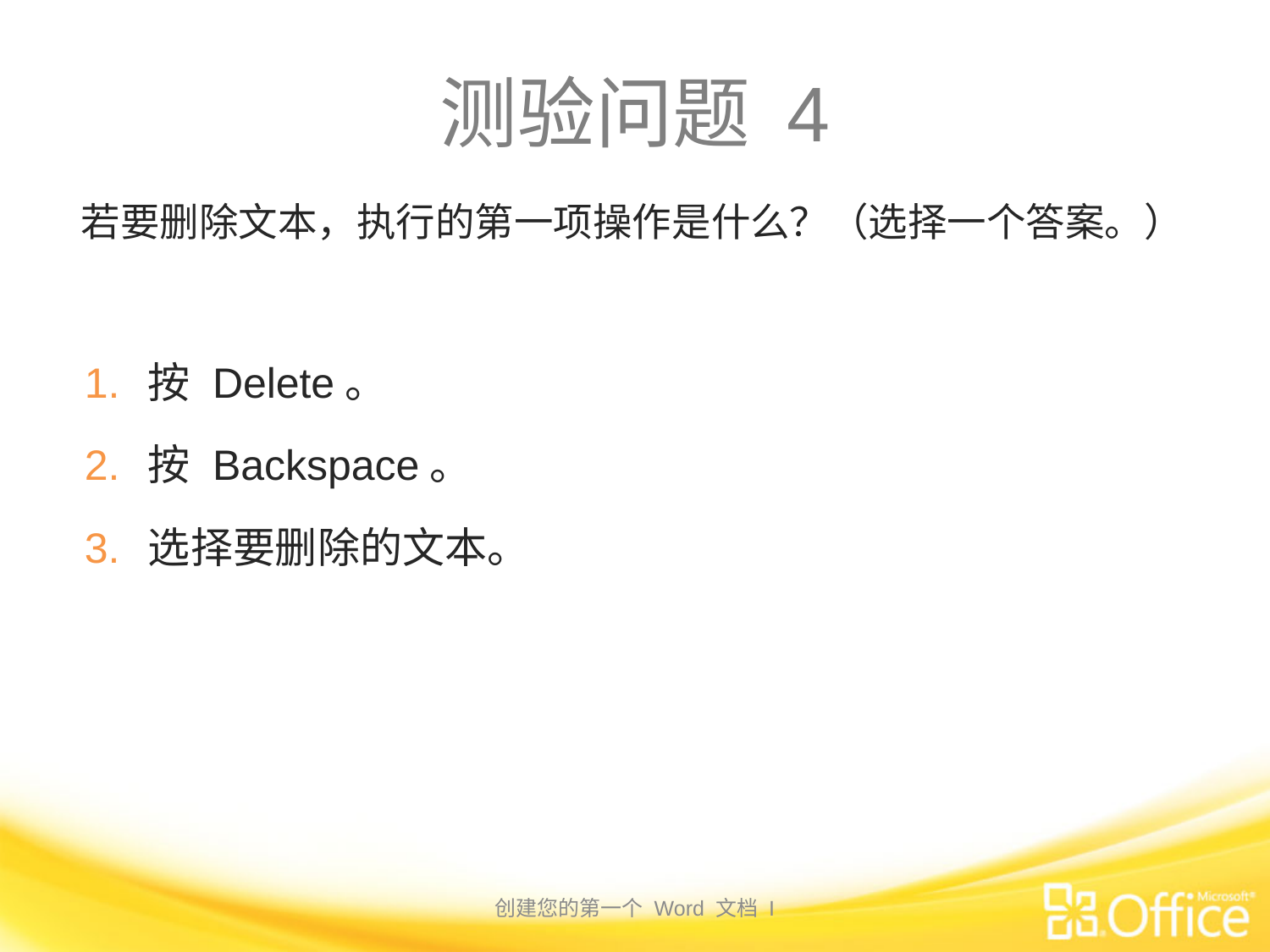

# 测验问题 4
若要删除文本，执行的第一项操作是什么？（选择一个答案。）
按 Delete。
按 Backspace。
选择要删除的文本。
创建您的第一个 Word 文档 I